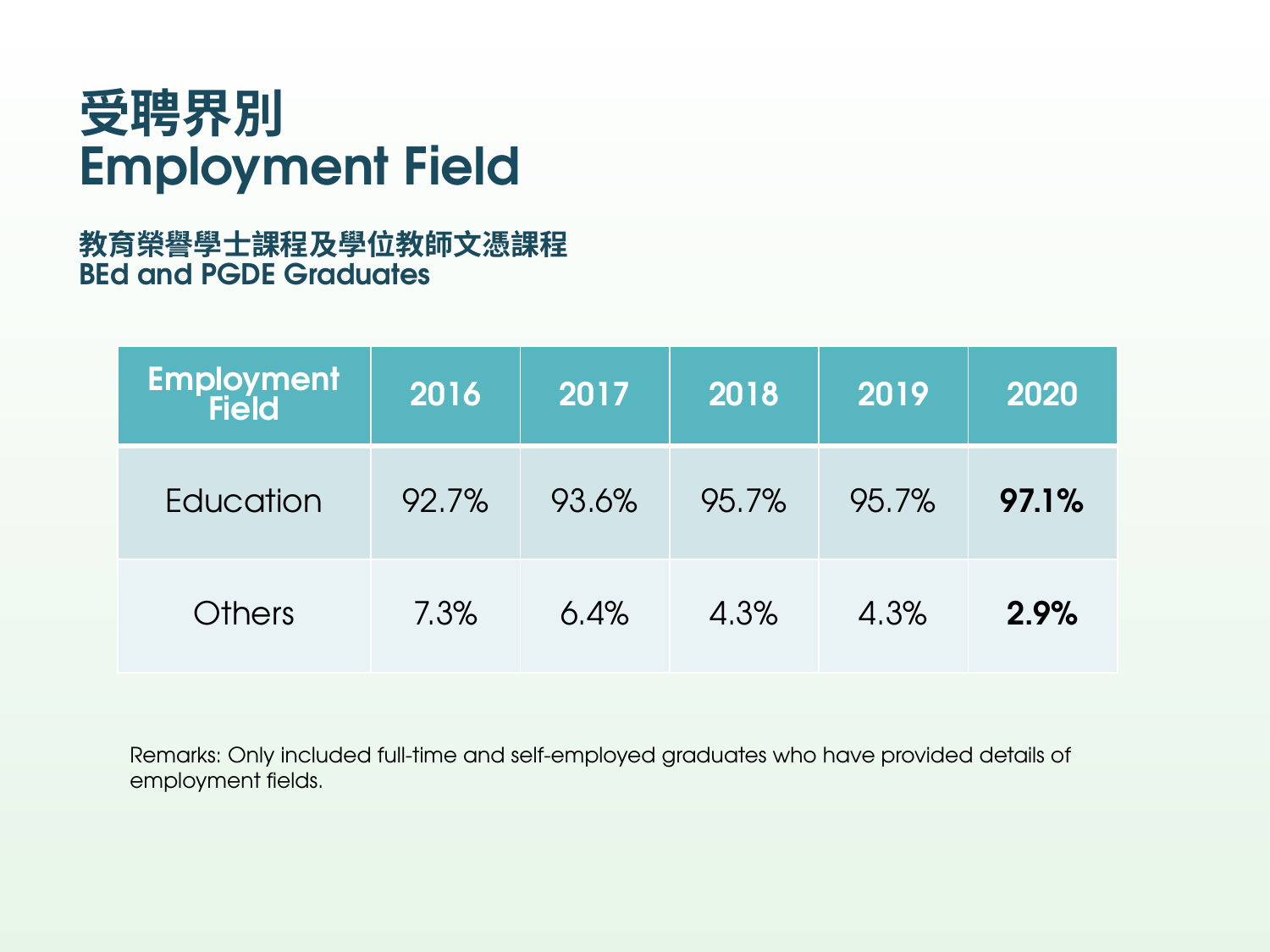

受聘界別
Employment Field
教育榮譽學士課程及學位教師文憑課程
BEd and PGDE Graduates
| Employment Field | 2016 | 2017 | 2018 | 2019 | 2020 |
| --- | --- | --- | --- | --- | --- |
| Education | 92.7% | 93.6% | 95.7% | 95.7% | 97.1% |
| Others | 7.3% | 6.4% | 4.3% | 4.3% | 2.9% |
Remarks: Only included full-time and self-employed graduates who have provided details of employment fields.